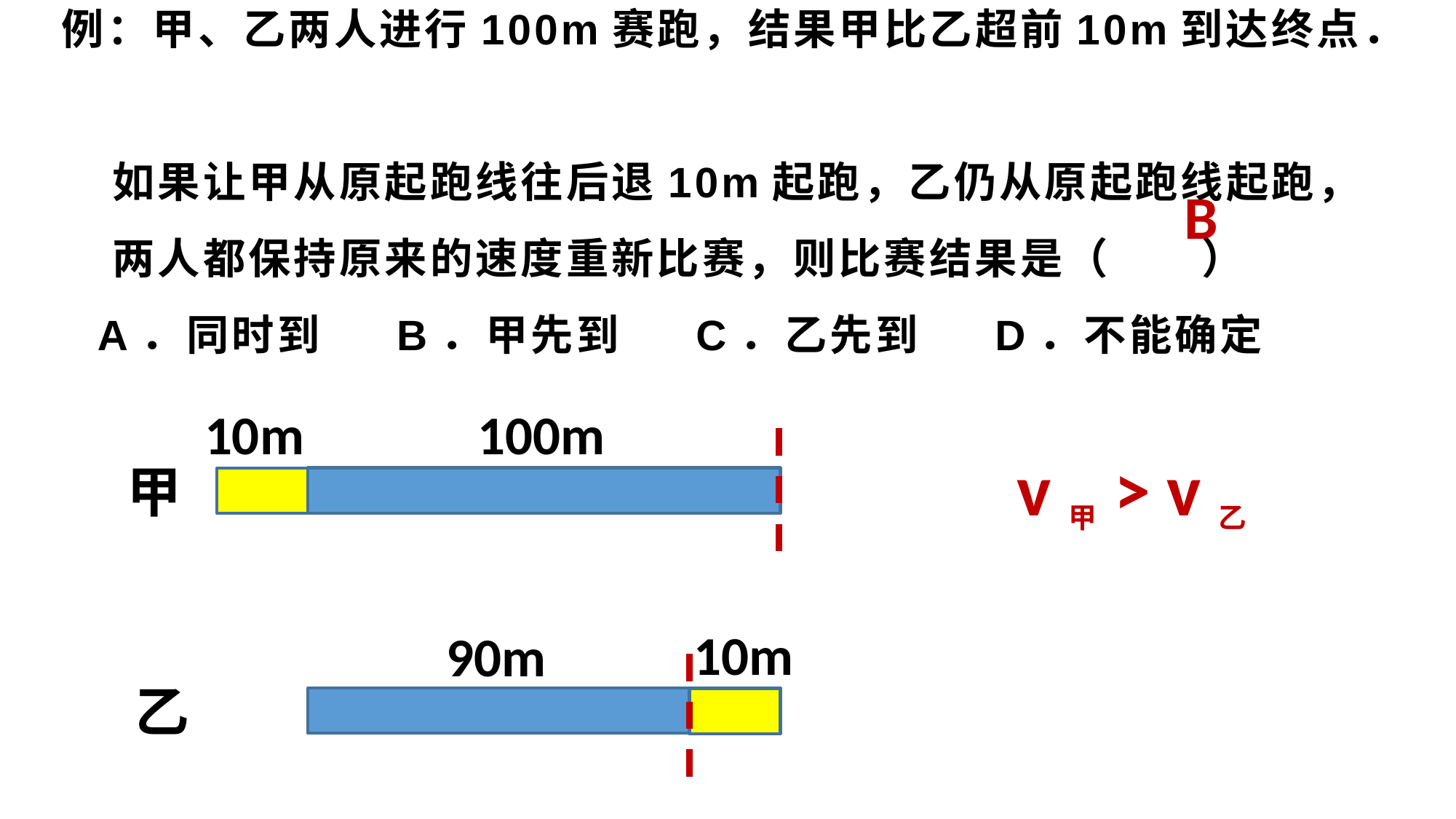

# 例：甲、乙两人进行100m赛跑，结果甲比乙超前10m到达终点． 如果让甲从原起跑线往后退10m起跑，乙仍从原起跑线起跑， 两人都保持原来的速度重新比赛，则比赛结果是（　　） A．同时到     B．甲先到     C．乙先到     D．不能确定
B
10m
100m
v甲 > v乙
甲

10m
90m
乙